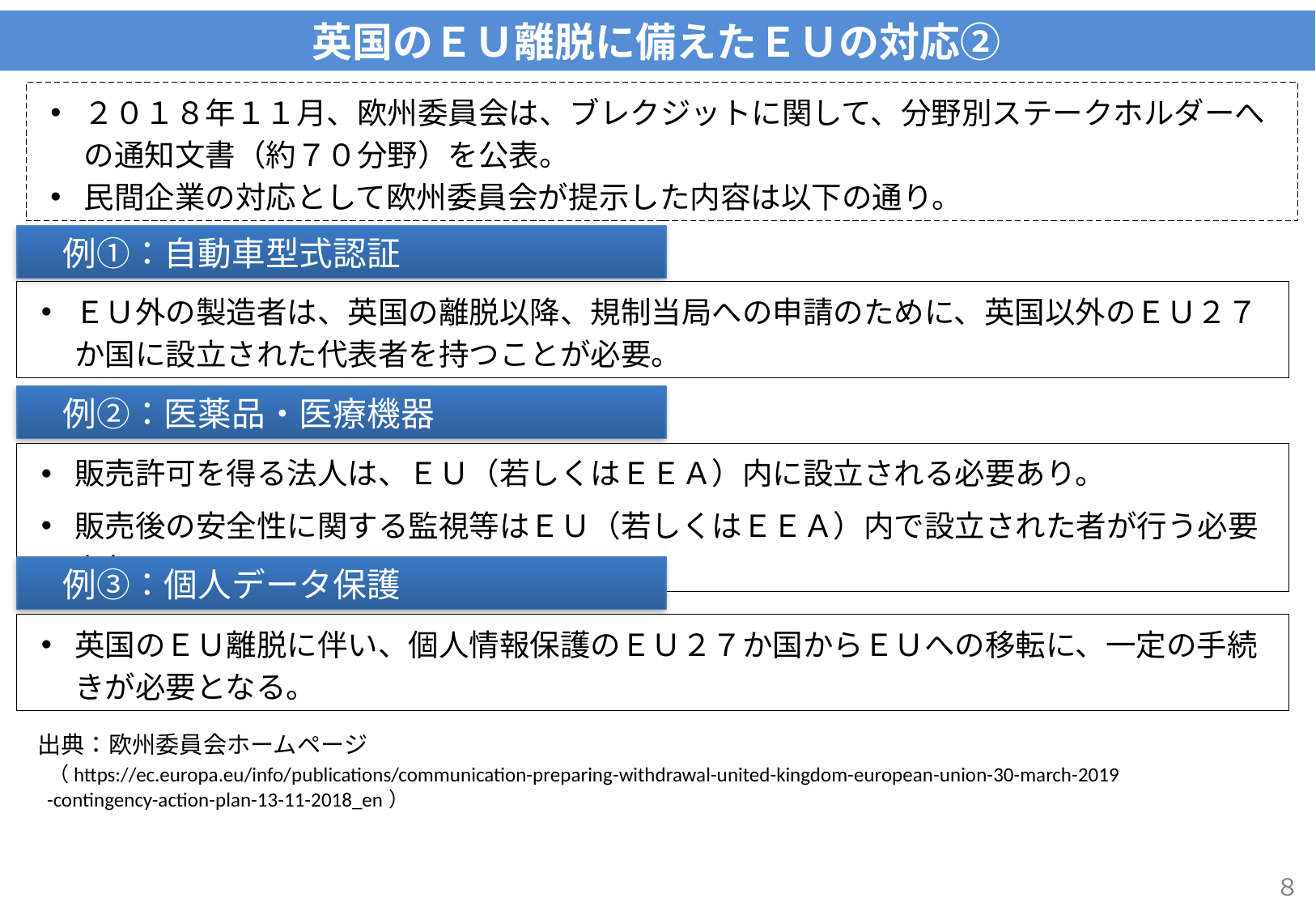

英国のＥＵ離脱に備えたＥＵの対応②
２０１８年１１月、欧州委員会は、ブレクジットに関して、分野別ステークホルダーへの通知文書（約７０分野）を公表。
民間企業の対応として欧州委員会が提示した内容は以下の通り。
　例①：自動車型式認証
ＥＵ外の製造者は、英国の離脱以降、規制当局への申請のために、英国以外のＥＵ２７か国に設立された代表者を持つことが必要。
　例②：医薬品・医療機器
販売許可を得る法人は、ＥＵ（若しくはＥＥＡ）内に設立される必要あり。
販売後の安全性に関する監視等はＥＵ（若しくはＥＥＡ）内で設立された者が行う必要あり
　例③：個人データ保護
英国のＥＵ離脱に伴い、個人情報保護のＥＵ２７か国からＥＵへの移転に、一定の手続きが必要となる。
出典：欧州委員会ホームページ
 （https://ec.europa.eu/info/publications/communication-preparing-withdrawal-united-kingdom-european-union-30-march-2019
  -contingency-action-plan-13-11-2018_en）
８